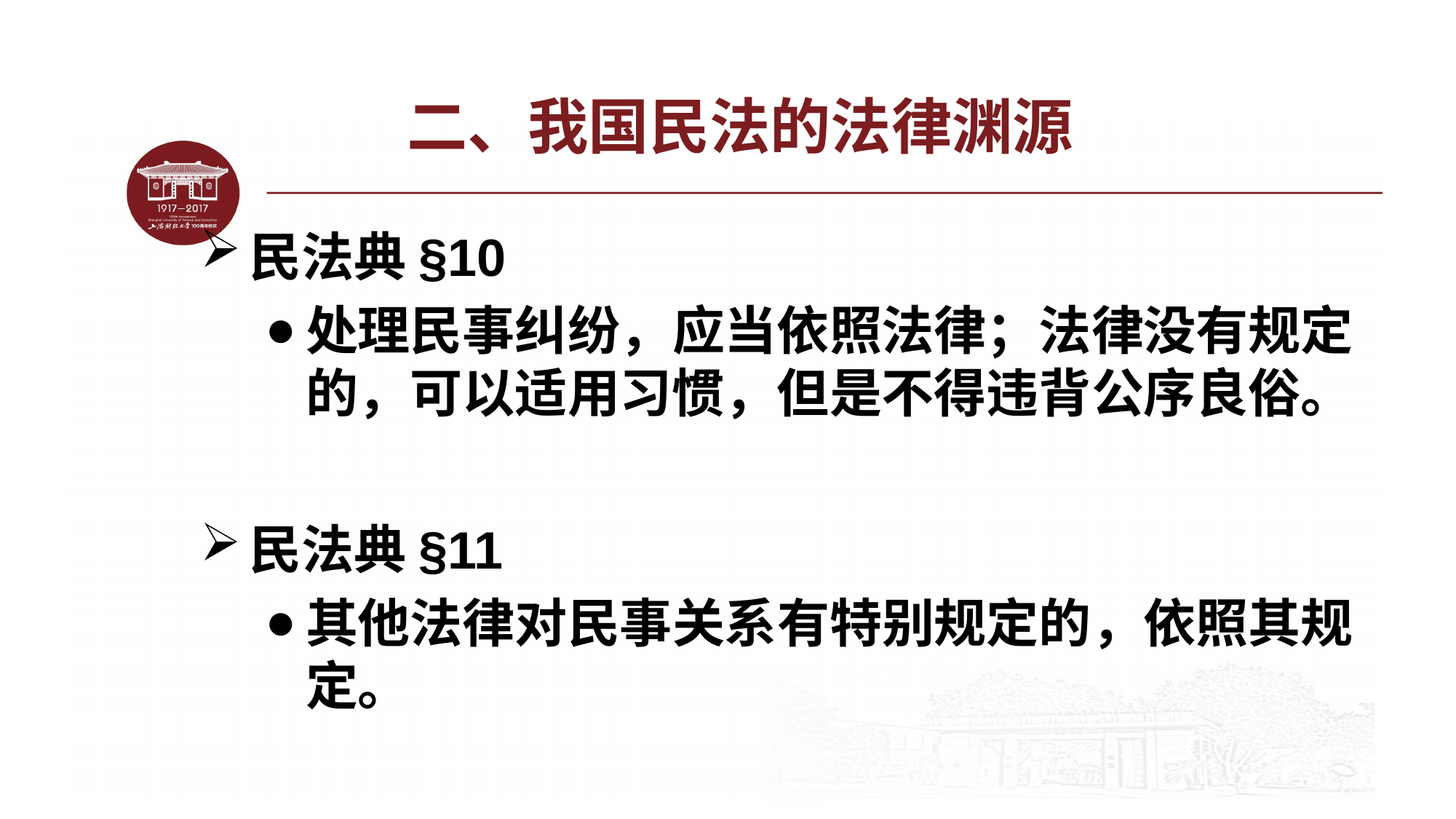

# 二、我国民法的法律渊源
民法典§10
处理民事纠纷，应当依照法律；法律没有规定的，可以适用习惯，但是不得违背公序良俗。

民法典§11
其他法律对民事关系有特别规定的，依照其规定。